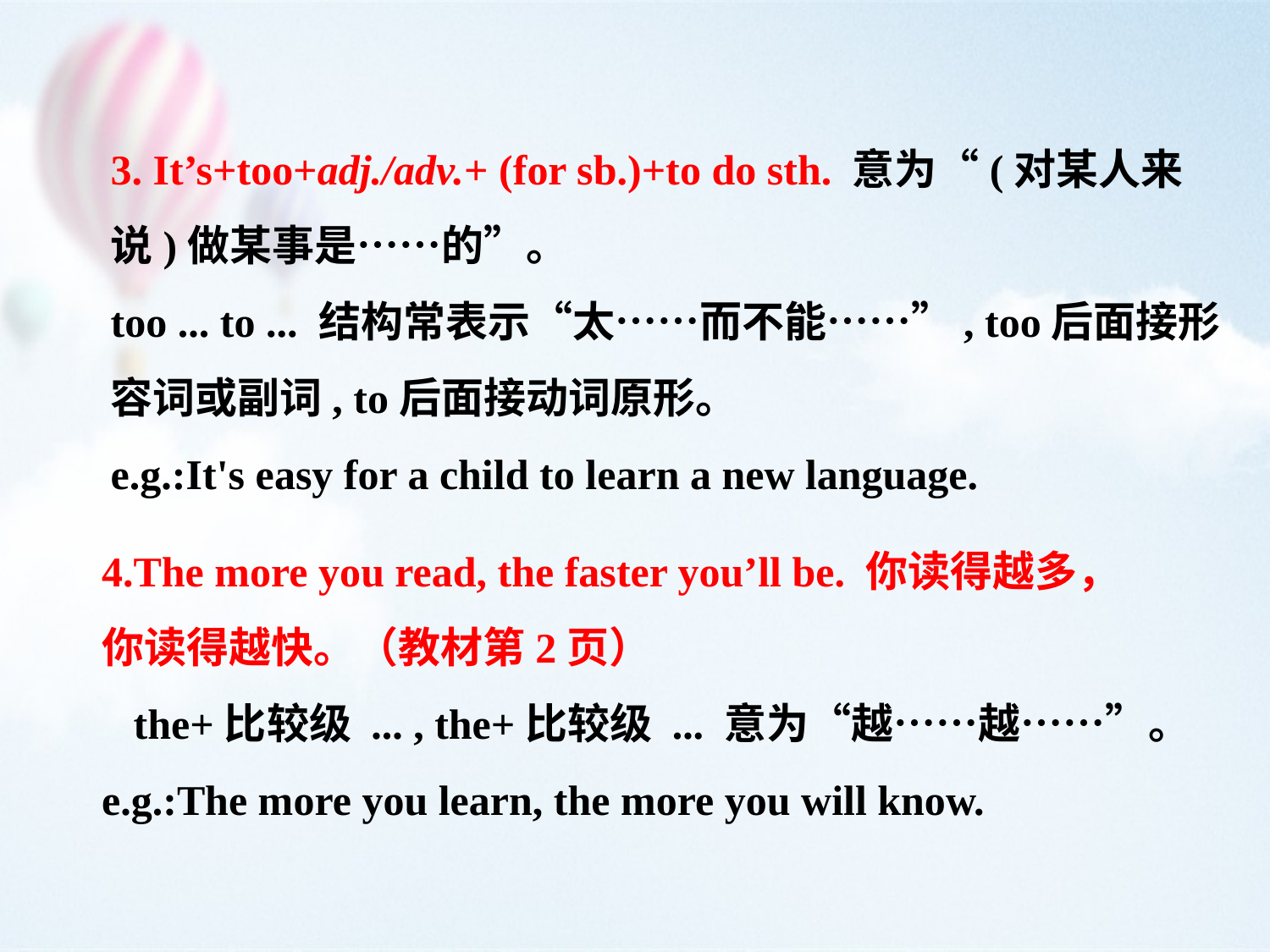

3. It’s+too+adj./adv.+ (for sb.)+to do sth. 意为“(对某人来说)做某事是……的”。
too ... to ... 结构常表示“太……而不能……”, too后面接形容词或副词, to后面接动词原形。
e.g.:It's easy for a child to learn a new language.
4.The more you read, the faster you’ll be. 你读得越多，你读得越快。（教材第2页）
   the+比较级 ... , the+比较级 ... 意为“越……越……”。
e.g.:The more you learn, the more you will know.